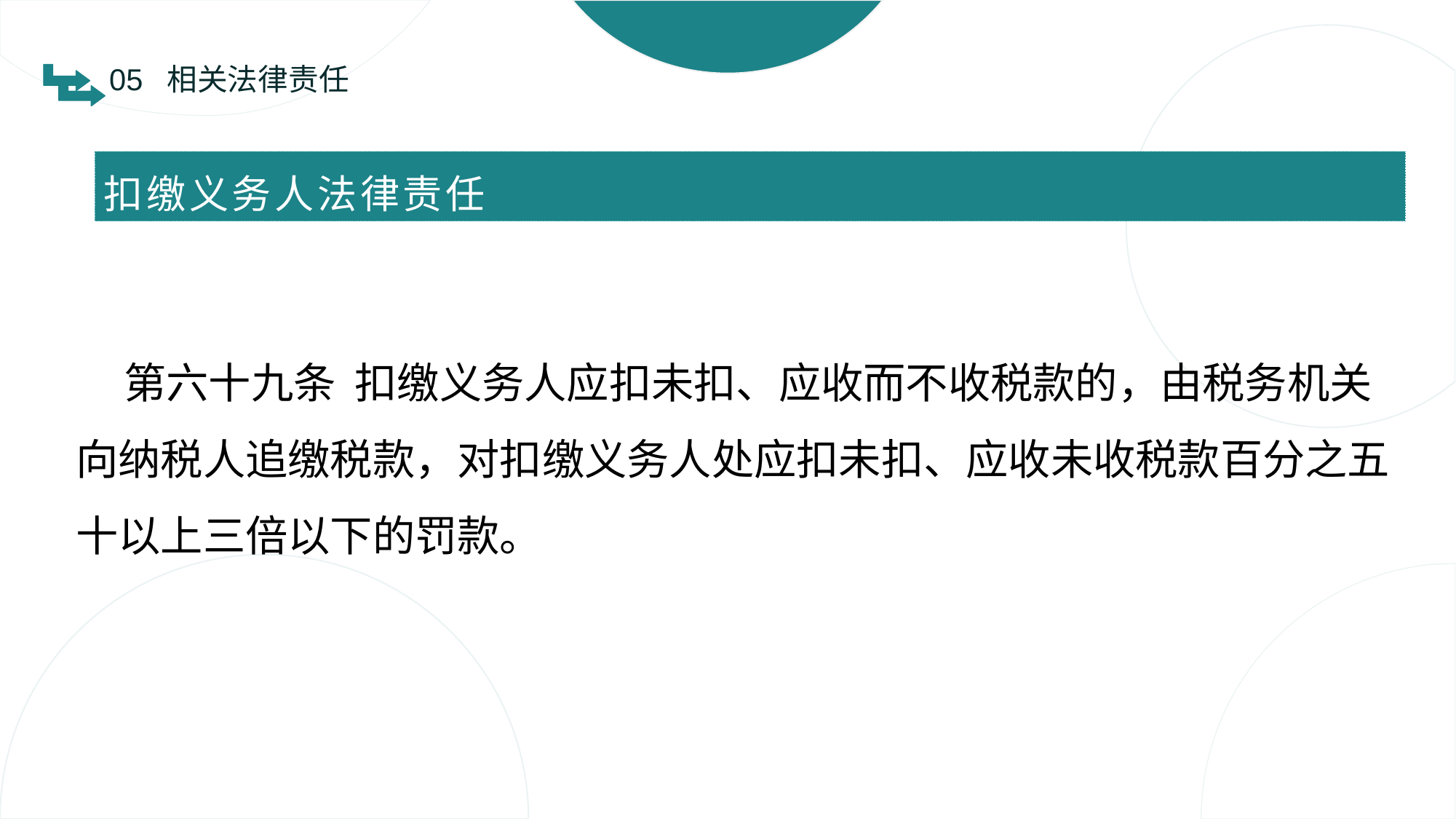

05  相关法律责任

扣缴义务人法律责任

    第六十九条  扣缴义务人应扣未扣、应收而不收税款的，由税务机关向纳税人追缴税款，对扣缴义务人处应扣未扣、应收未收税款百分之五十以上三倍以下的罚款。